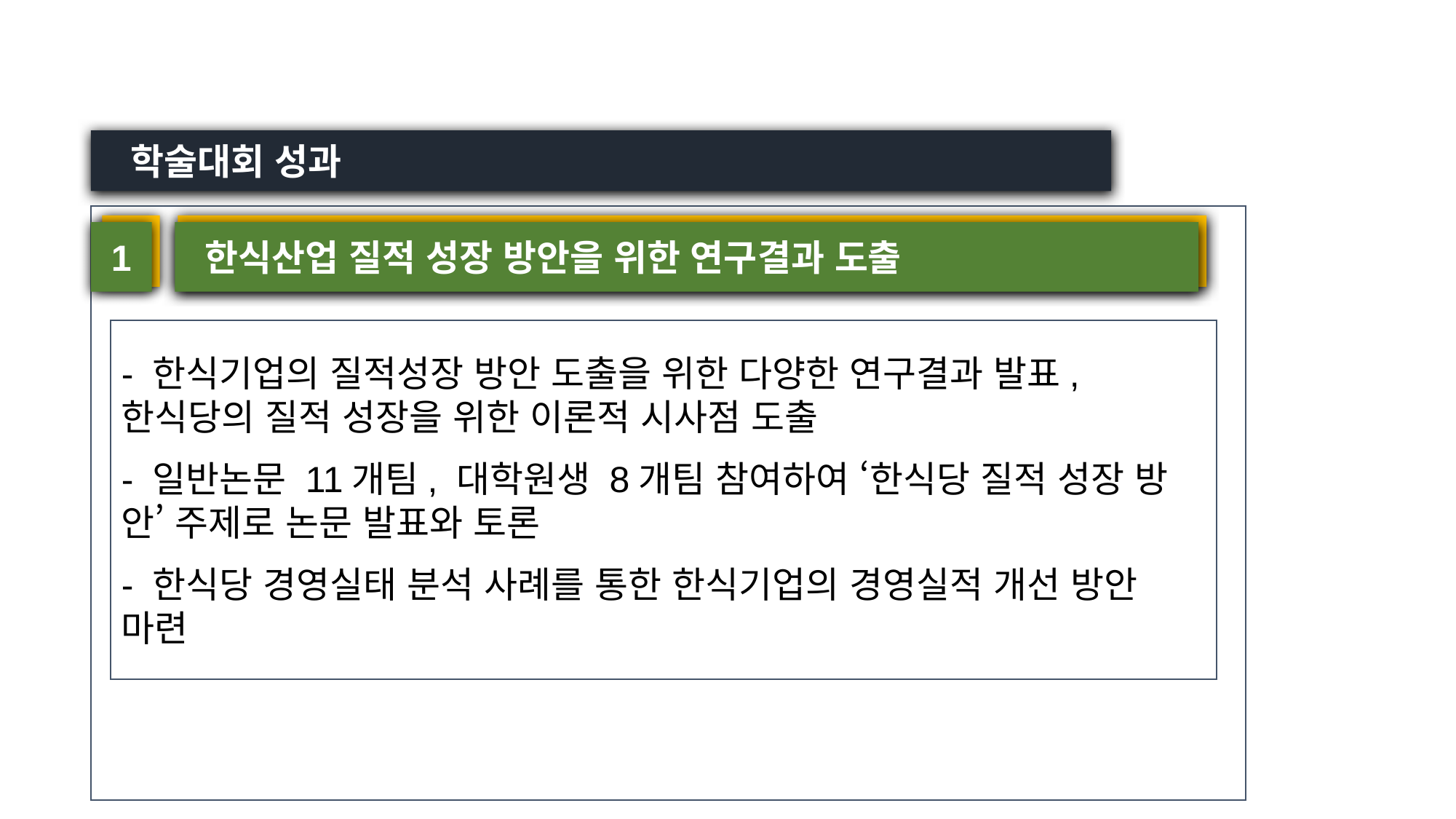

학술대회 성과

1
 한식산업 질적 성장 방안을 위한 연구결과 도출
- 한식기업의 질적성장 방안 도출을 위한 다양한 연구결과 발표, 한식당의 질적 성장을 위한 이론적 시사점 도출

- 일반논문 11개팀, 대학원생 8개팀 참여하여 ‘한식당 질적 성장 방안’ 주제로 논문 발표와 토론

- 한식당 경영실태 분석 사례를 통한 한식기업의 경영실적 개선 방안 마련